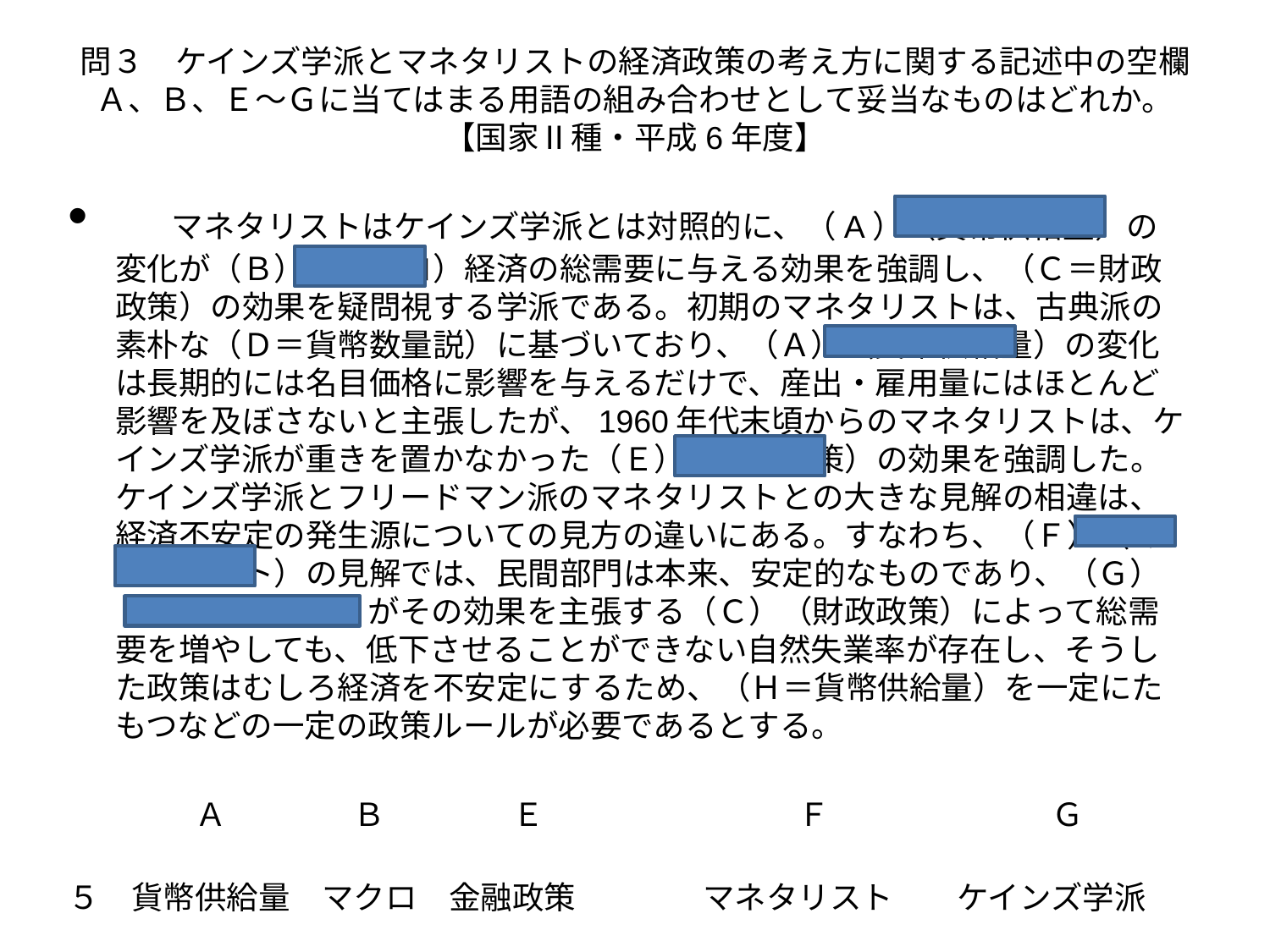

# 問３　ケインズ学派とマネタリストの経済政策の考え方に関する記述中の空欄Ａ、Ｂ、Ｅ～Ｇに当てはまる用語の組み合わせとして妥当なものはどれか。【国家Ⅱ種・平成6年度】

　マネタリストはケインズ学派とは対照的に、（A）（貨幣供給量）の変化が（Ｂ）（マクロ）経済の総需要に与える効果を強調し、（Ｃ＝財政政策）の効果を疑問視する学派である。初期のマネタリストは、古典派の素朴な（Ｄ＝貨幣数量説）に基づいており、（Ａ）（貨幣供給量）の変化は長期的には名目価格に影響を与えるだけで、産出・雇用量にはほとんど影響を及ぼさないと主張したが、1960年代末頃からのマネタリストは、ケインズ学派が重きを置かなかった（Ｅ）（金融政策）の効果を強調した。ケインズ学派とフリードマン派のマネタリストとの大きな見解の相違は、経済不安定の発生源についての見方の違いにある。すなわち、（Ｆ）（マネタリスト）の見解では、民間部門は本来、安定的なものであり、（Ｇ）（ケインズ学派）がその効果を主張する（Ｃ）（財政政策）によって総需要を増やしても、低下させることができない自然失業率が存在し、そうした政策はむしろ経済を不安定にするため、（Ｈ＝貨幣供給量）を一定にたもつなどの一定の政策ルールが必要であるとする。

　　　　Ａ　　　　Ｂ　　　　Ｅ　　　　　　　　Ｆ　　　　　　　Ｇ
５　貨幣供給量　マクロ	金融政策	マネタリスト	ケインズ学派